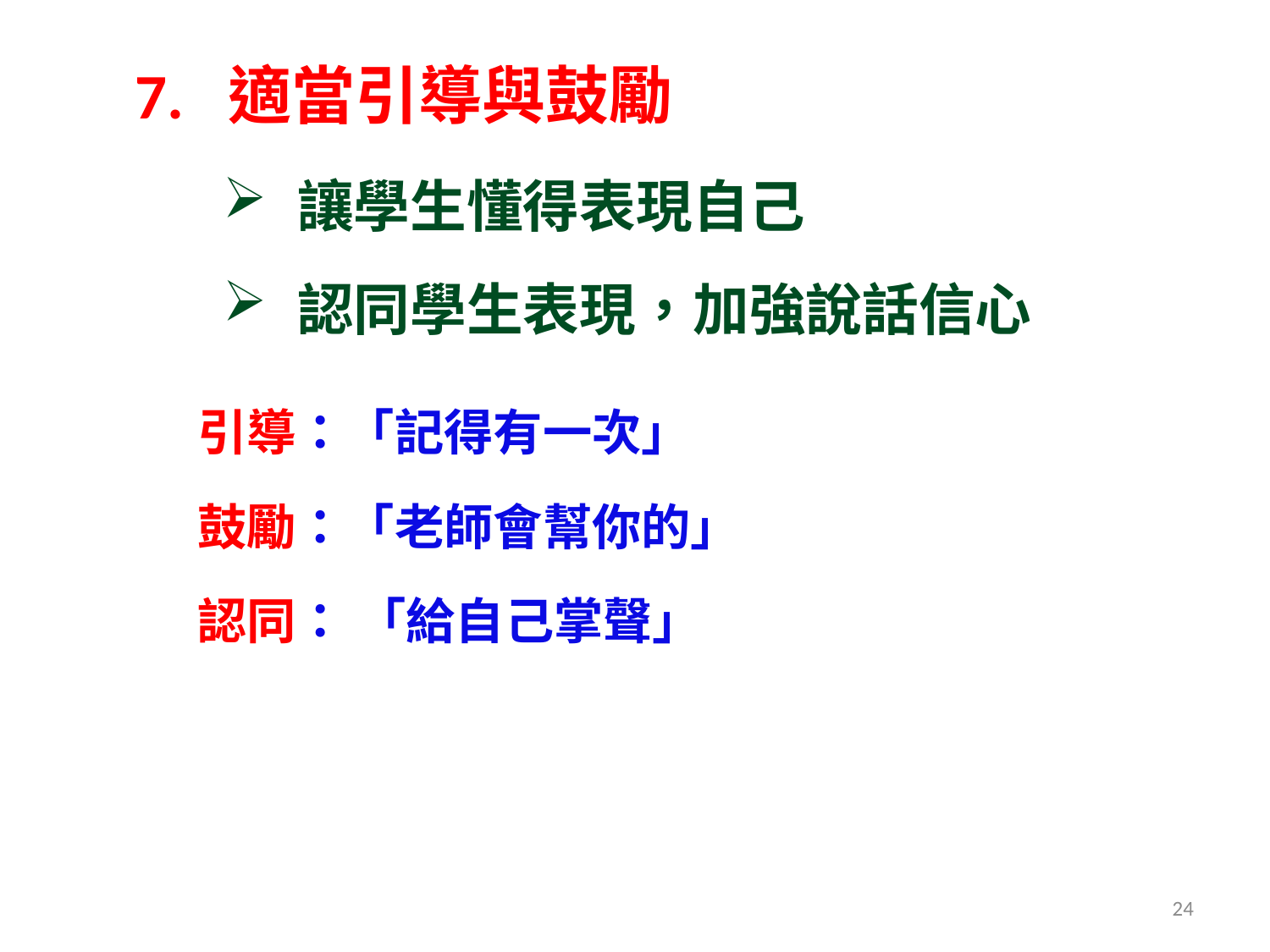

7.  適當引導與鼓勵
讓學生懂得表現自己
認同學生表現，加強說話信心
引導：「記得有一次」
鼓勵：「老師會幫你的」
認同： 「給自己掌聲」
24